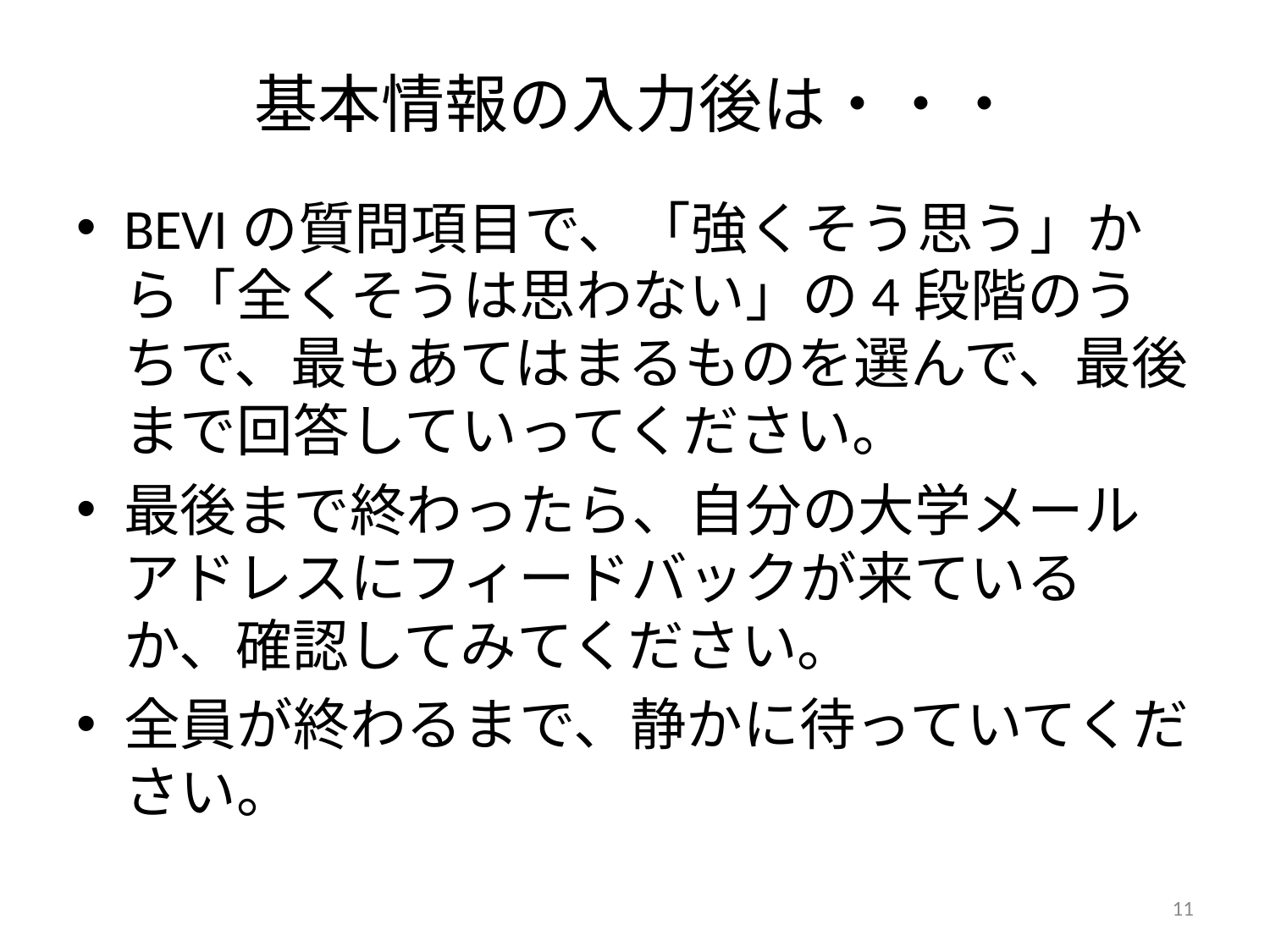

# 基本情報の入力後は・・・
BEVIの質問項目で、「強くそう思う」から「全くそうは思わない」の4段階のうちで、最もあてはまるものを選んで、最後まで回答していってください。
最後まで終わったら、自分の大学メールアドレスにフィードバックが来ているか、確認してみてください。
全員が終わるまで、静かに待っていてください。

11